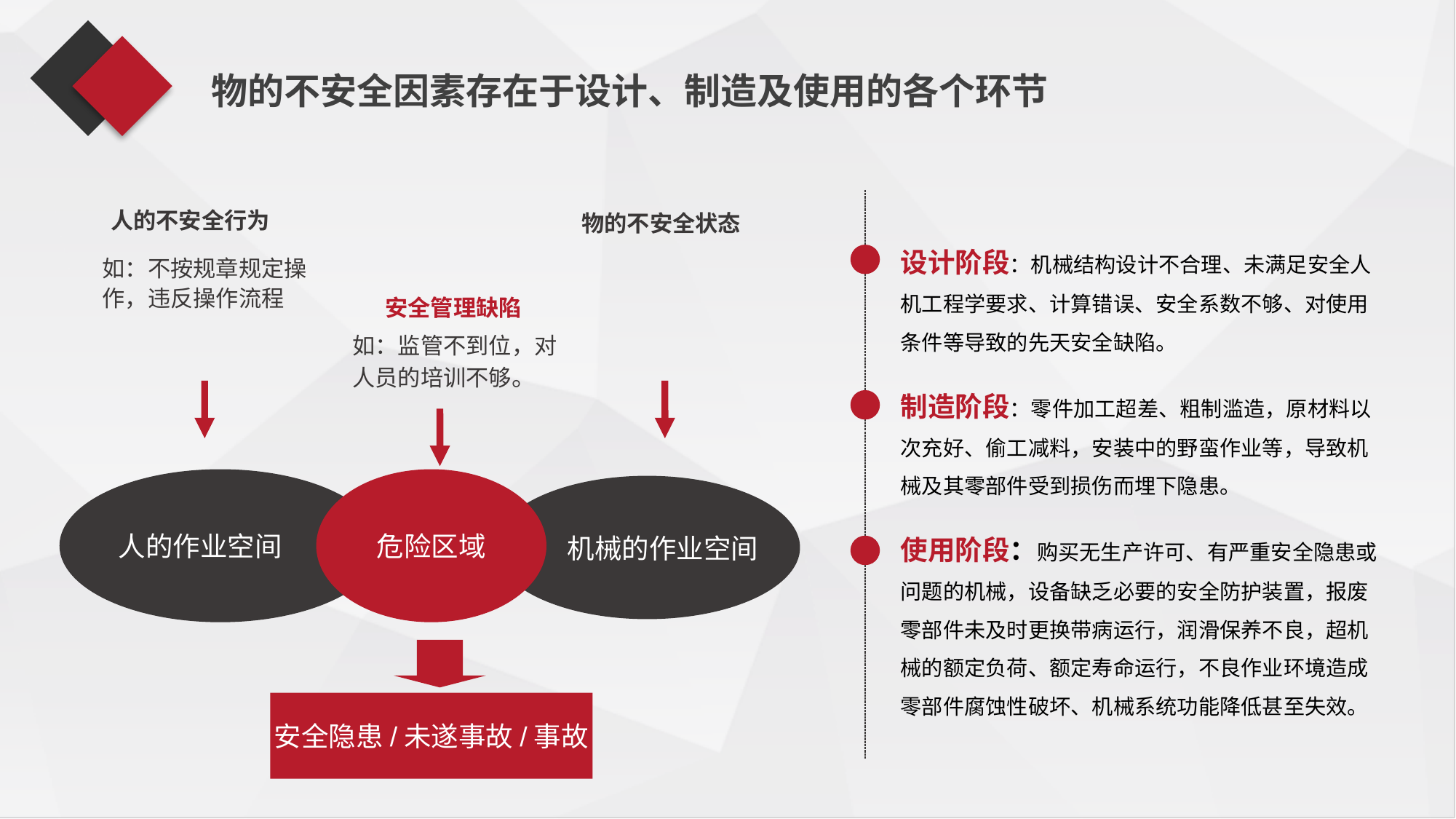

物的不安全因素存在于设计、制造及使用的各个环节
人的不安全行为
物的不安全状态
设计阶段：机械结构设计不合理、未满足安全人机工程学要求、计算错误、安全系数不够、对使用条件等导致的先天安全缺陷。
制造阶段：零件加工超差、粗制滥造，原材料以次充好、偷工减料，安装中的野蛮作业等，导致机械及其零部件受到损伤而埋下隐患。
使用阶段：购买无生产许可、有严重安全隐患或问题的机械，设备缺乏必要的安全防护装置，报废零部件未及时更换带病运行，润滑保养不良，超机械的额定负荷、额定寿命运行，不良作业环境造成零部件腐蚀性破坏、机械系统功能降低甚至失效。

如：不按规章规定操作，违反操作流程
安全管理缺陷

如：监管不到位，对人员的培训不够。

人的作业空间
危险区域
    机械的作业空间

安全隐患/未遂事故/事故